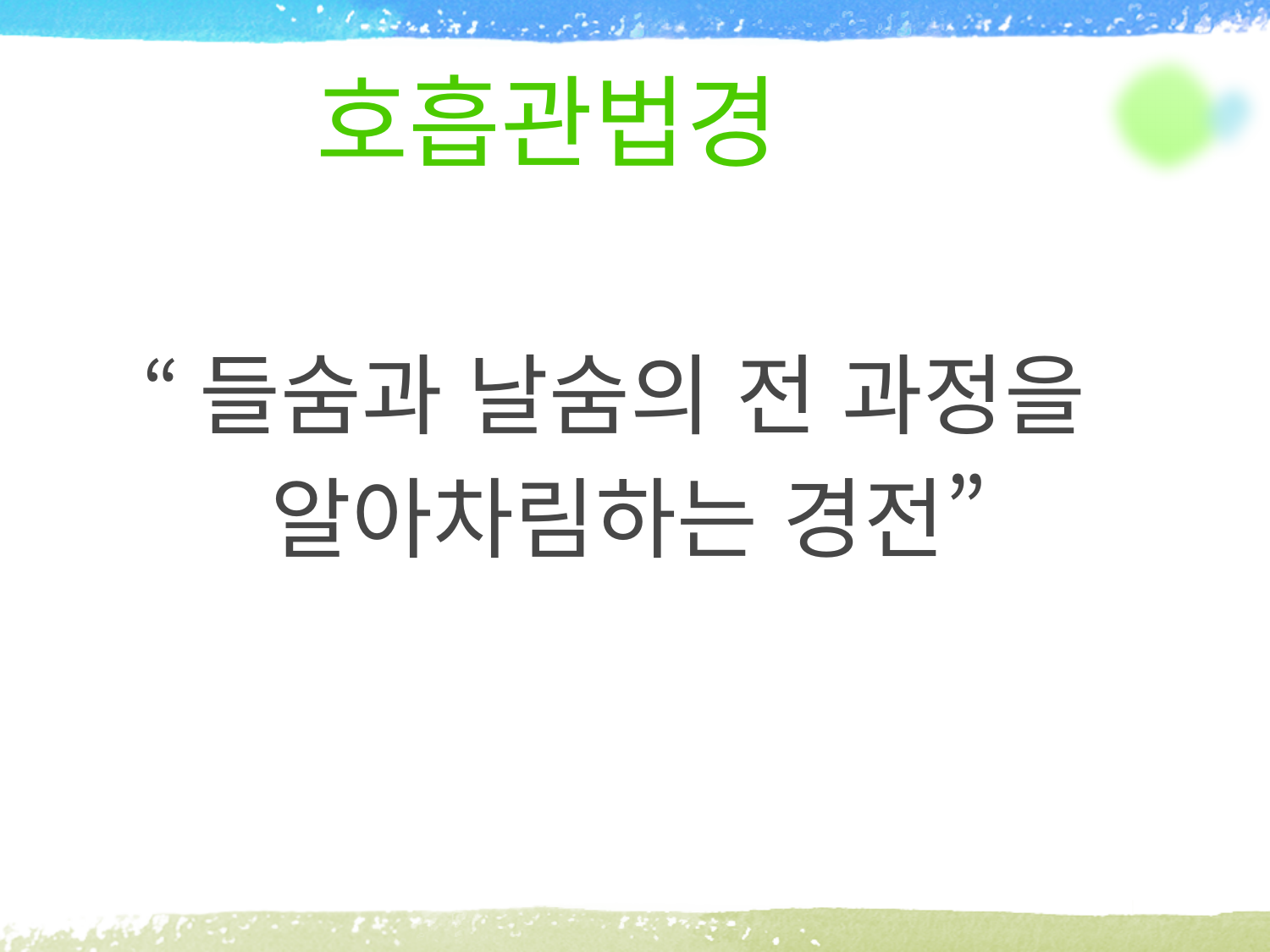

# 호흡관법경

   “들숨과 날숨의 전 과정을
       알아차림하는 경전”